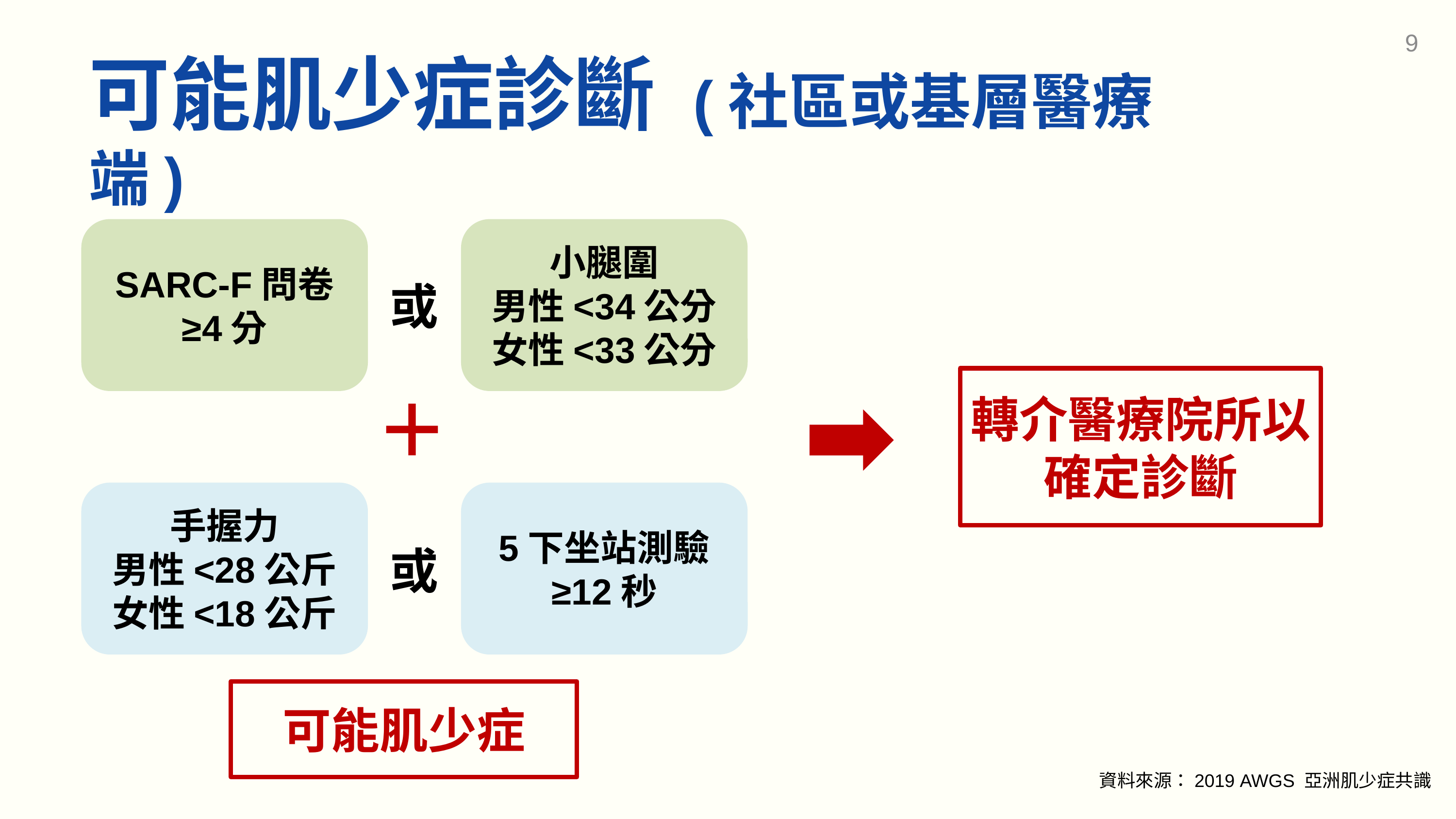

9
可能肌少症診斷 (社區或基層醫療端)
SARC-F問卷
≥4分
小腿圍
男性<34公分
女性<33公分
或
轉介醫療院所以確定診斷
＋

手握力
男性<28公斤
女性<18公斤
5下坐站測驗
≥12秒
或
可能肌少症
資料來源：2019 AWGS 亞洲肌少症共識